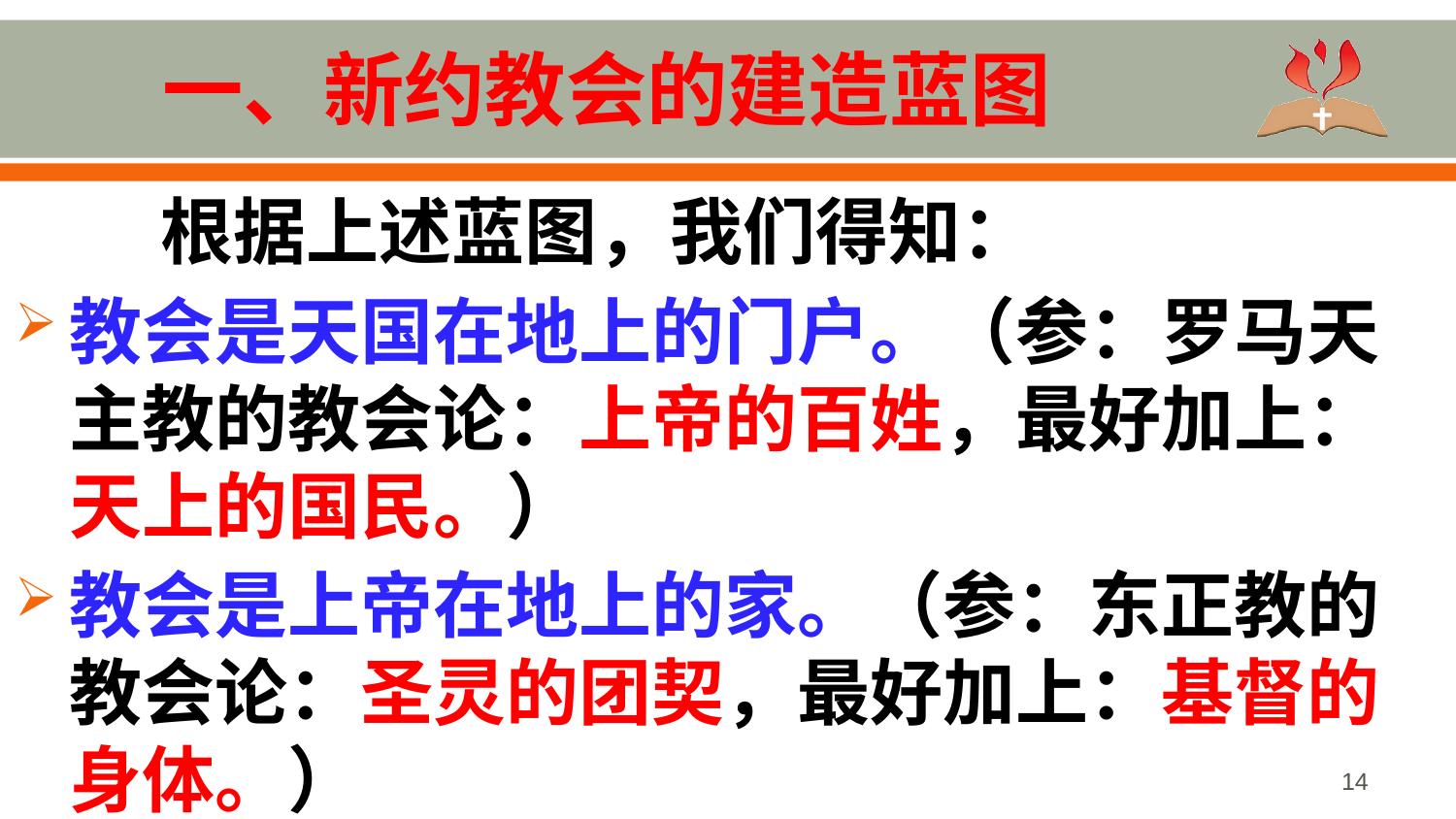

# 一、新约教会的建造蓝图
	根据上述蓝图，我们得知：
教会是天国在地上的门户。（参：罗马天主教的教会论：上帝的百姓，最好加上：天上的国民。）
教会是上帝在地上的家。（参：东正教的教会论：圣灵的团契，最好加上：基督的身体。）

14